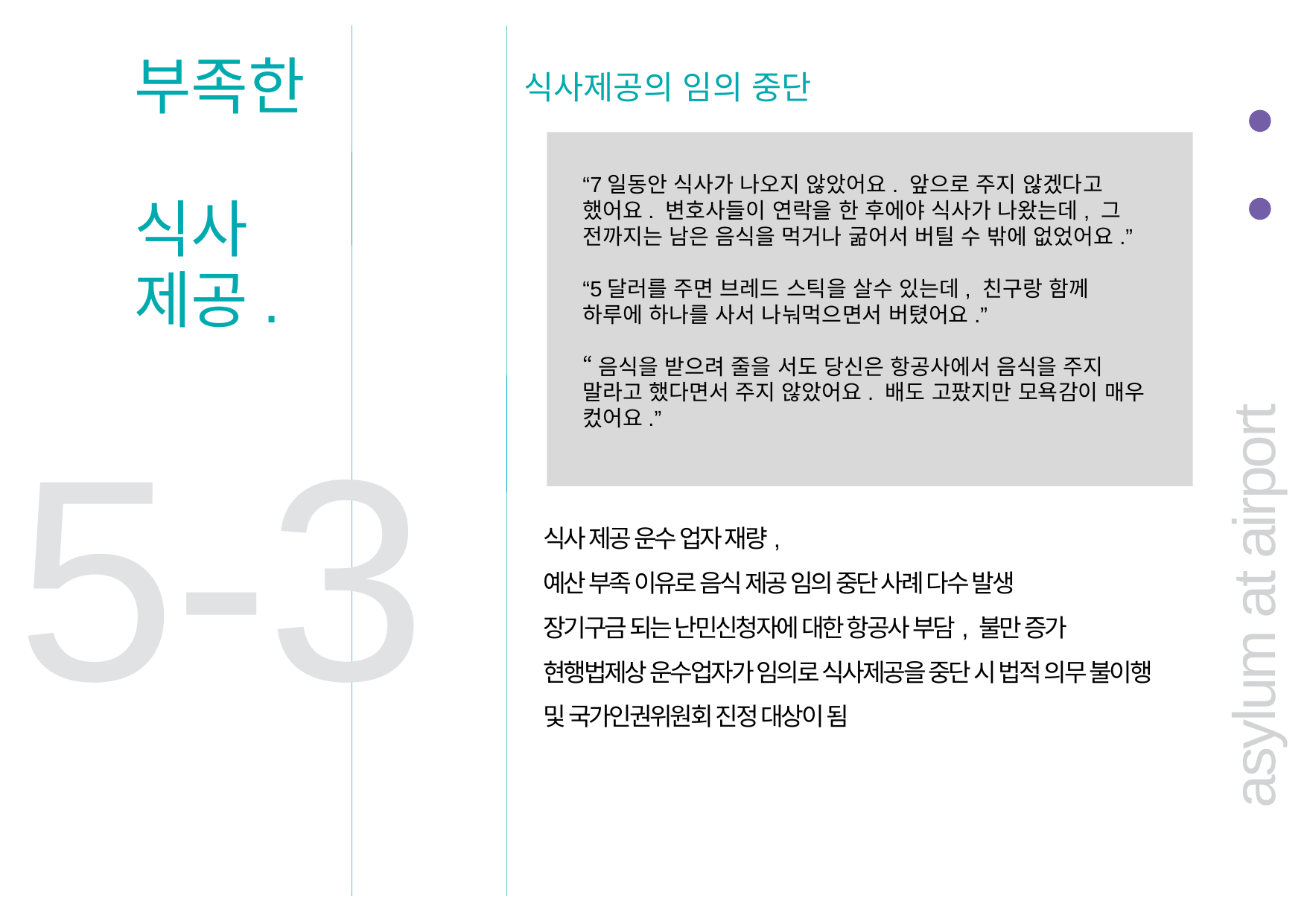

부족한

식사
제공.

식사제공의 임의 중단

“7일동안 식사가 나오지 않았어요. 앞으로 주지 않겠다고 했어요. 변호사들이 연락을 한 후에야 식사가 나왔는데, 그 전까지는 남은 음식을 먹거나 굶어서 버틸 수 밖에 없었어요.”

“5달러를 주면 브레드 스틱을 살수 있는데, 친구랑 함께 하루에 하나를 사서 나눠먹으면서 버텼어요.”

“음식을 받으려 줄을 서도 당신은 항공사에서 음식을 주지 말라고 했다면서 주지 않았어요. 배도 고팠지만 모욕감이 매우 컸어요.”
asylum at airport
5-3
식사 제공 운수 업자 재량,
예산 부족 이유로 음식 제공 임의 중단 사례 다수 발생
장기구금 되는 난민신청자에 대한 항공사 부담, 불만 증가
현행법제상 운수업자가 임의로 식사제공을 중단 시 법적 의무 불이행
및 국가인권위원회 진정 대상이 됨